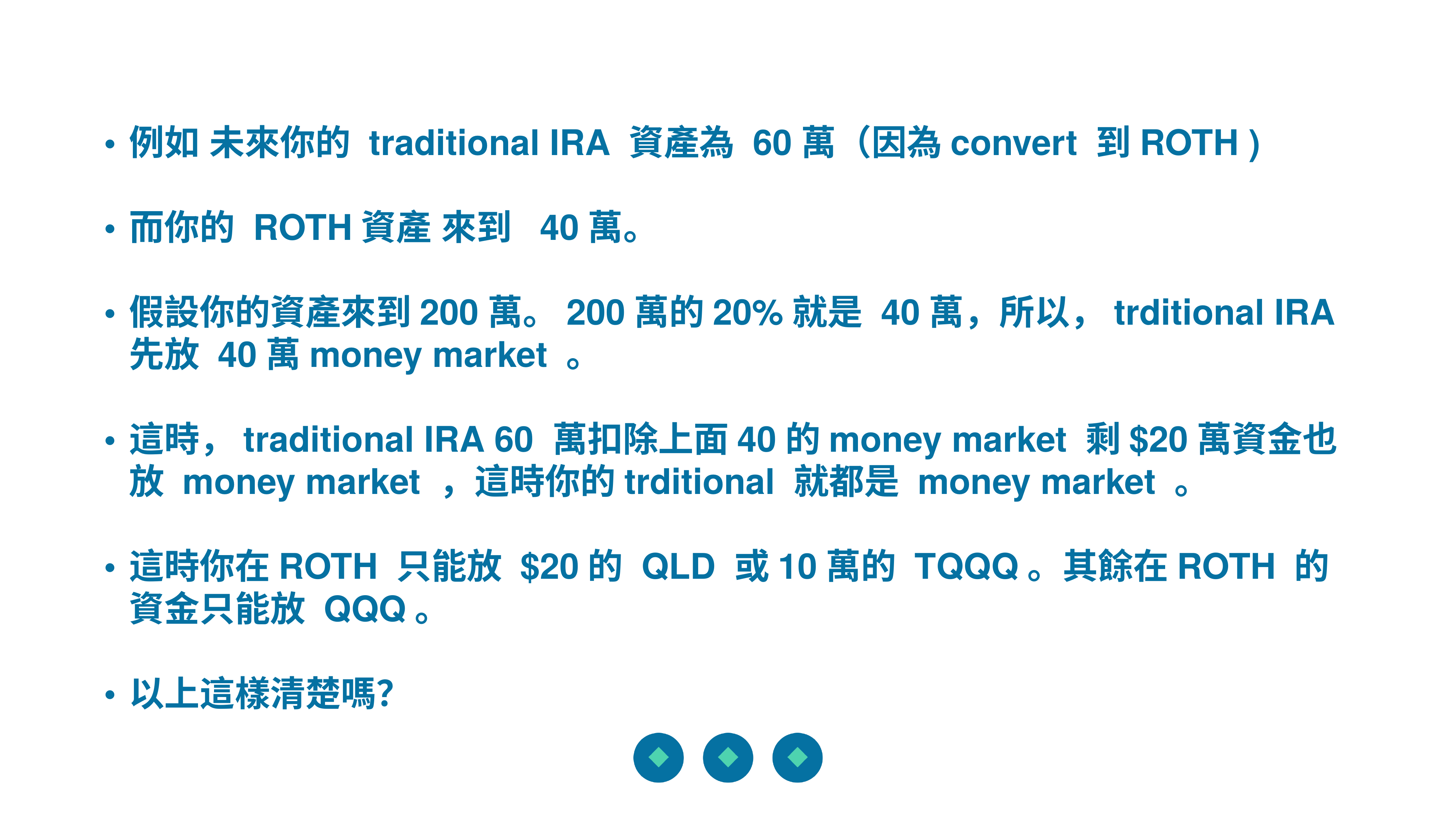

例如 未來你的 traditional IRA 資產為 60萬（因為convert 到ROTH )

而你的 ROTH資產 來到  40萬。

假設你的資產來到200萬。200萬的20%就是 40萬，所以，trditional IRA 先放 40萬money market 。

這時，traditional IRA 60 萬扣除上面40的money market 剩$20萬資金也放 money market ，這時你的trditional 就都是 money market 。

這時你在ROTH 只能放 $20的 QLD 或10萬的 TQQQ。其餘在ROTH 的資金只能放 QQQ。

以上這樣清楚嗎？